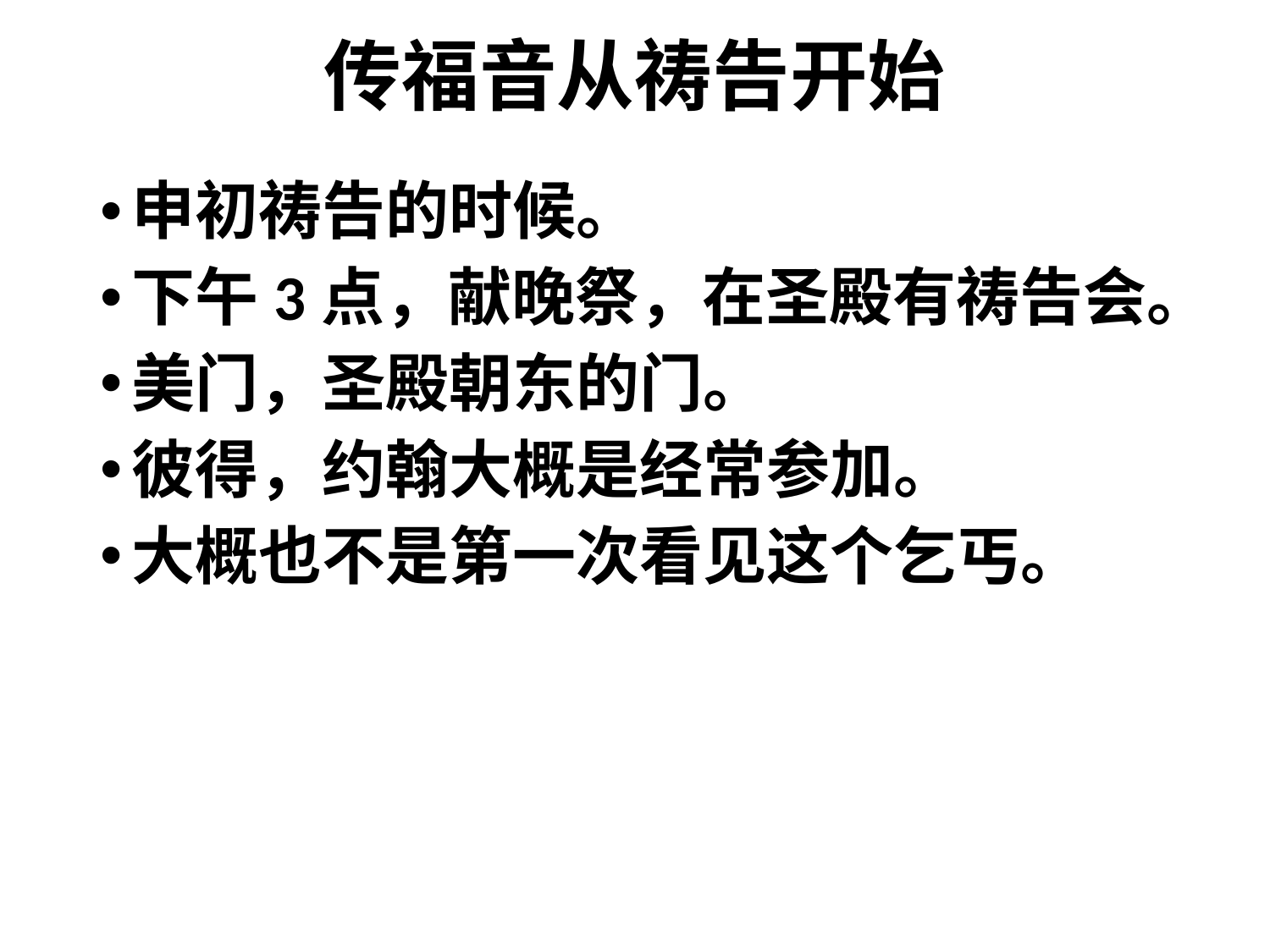

# 传福音从祷告开始
申初祷告的时候。
下午3点，献晚祭，在圣殿有祷告会。
美门，圣殿朝东的门。
彼得，约翰大概是经常参加。
大概也不是第一次看见这个乞丐。